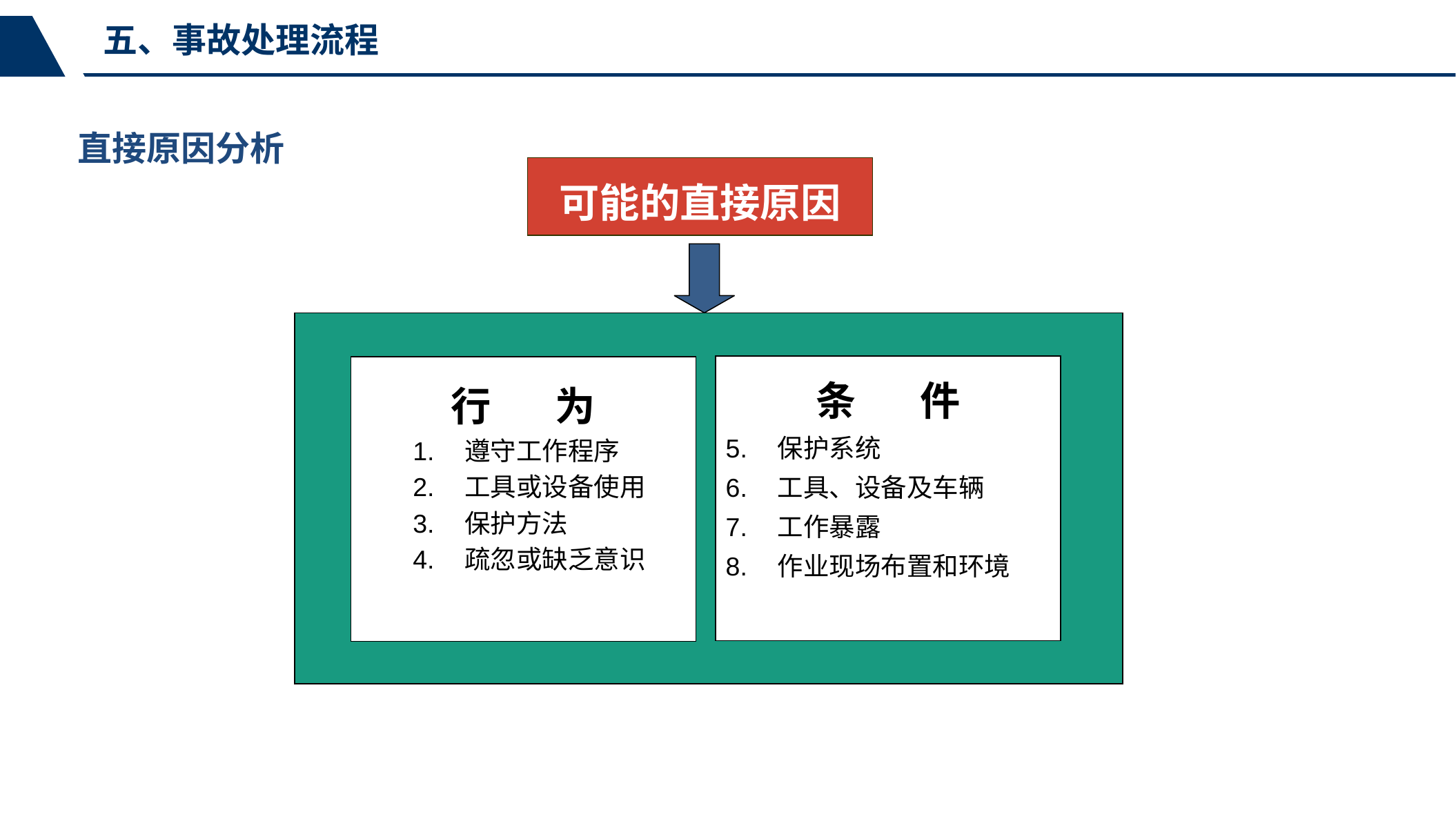

五、事故处理流程

直接原因分析
可能的直接原因

条       件
保护系统
工具、设备及车辆
工作暴露
作业现场布置和环境
行       为
遵守工作程序
工具或设备使用
保护方法
疏忽或缺乏意识